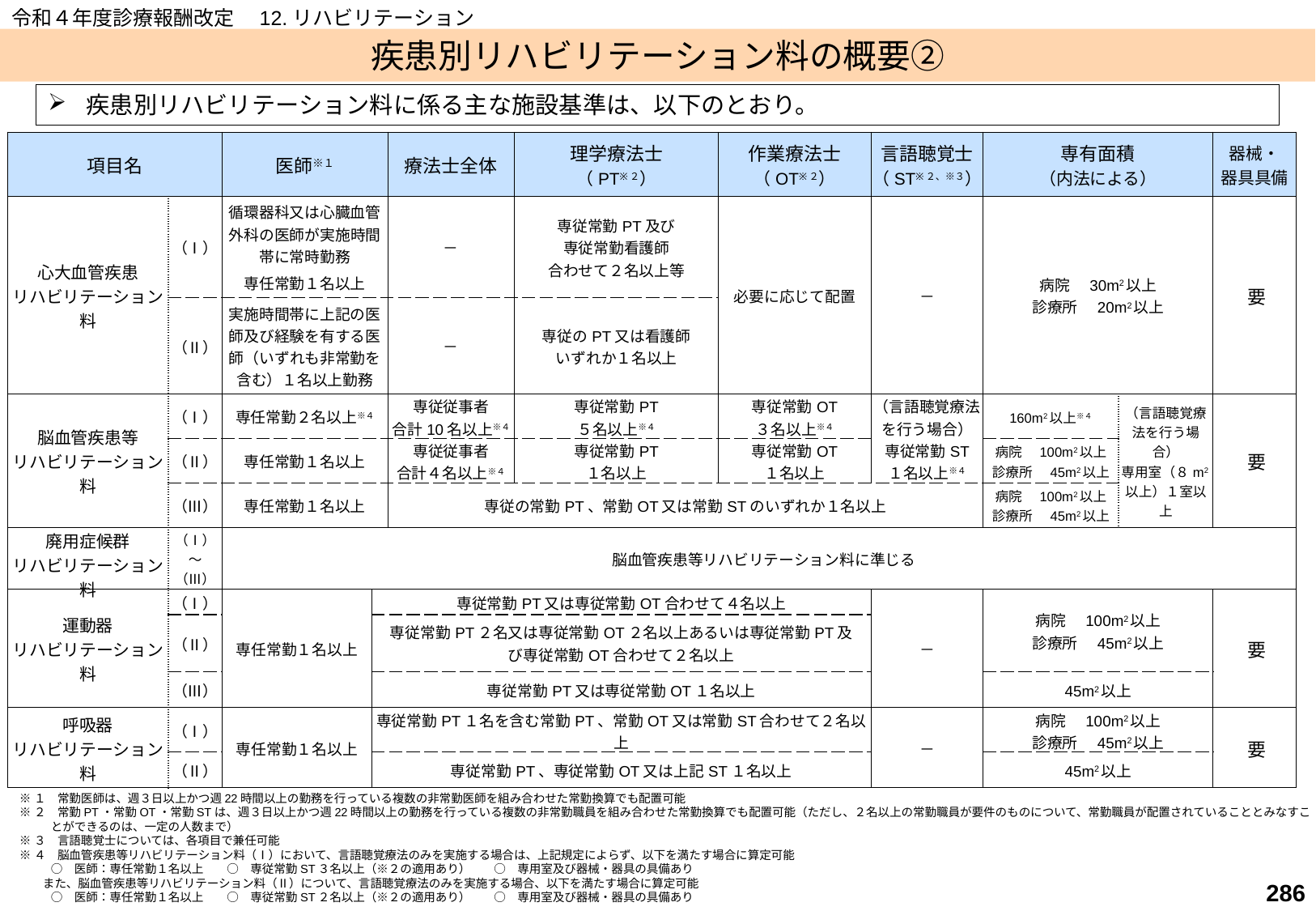

令和４年度診療報酬改定　12.リハビリテーション
疾患別リハビリテーション料の概要②
疾患別リハビリテーション料に係る主な施設基準は、以下のとおり。
| 項目名 |  | 医師※１ |  | 療法士全体 | 理学療法士 （PT※２） | 作業療法士 （OT※２） | 言語聴覚士 （ST※２、※３） | 専有面積 （内法による） |  | 器械・ 器具具備 |
| --- | --- | --- | --- | --- | --- | --- | --- | --- | --- | --- |
| 心大血管疾患 リハビリテーション料 | （Ⅰ） | 循環器科又は心臓血管外科の医師が実施時間帯に常時勤務 専任常勤１名以上 |  | － | 専従常勤PT及び 専従常勤看護師 合わせて２名以上等 | 必要に応じて配置 | － | 病院　30m2以上 診療所　20m2以上 |  | 要 |
|  | （Ⅱ） | 実施時間帯に上記の医師及び経験を有する医師（いずれも非常勤を含む）１名以上勤務 |  | － | 専従のPT又は看護師 いずれか１名以上 |  |  |  |  |  |
| 脳血管疾患等 リハビリテーション料 | （Ⅰ） | 専任常勤２名以上※４ |  | 専従従事者 合計10名以上※４ | 専従常勤PT ５名以上※４ | 専従常勤OT ３名以上※４ | （言語聴覚療法を行う場合） 専従常勤ST １名以上※４ | 160m2以上※４ | （言語聴覚療法を行う場合） 専用室（８m2以上）１室以上 | 要 |
|  | （Ⅱ） | 専任常勤１名以上 |  | 専従従事者 合計４名以上※４ | 専従常勤PT １名以上 | 専従常勤OT １名以上 |  | 病院　100m2以上 診療所　45m2以上 |  |  |
|  | （Ⅲ） | 専任常勤１名以上 |  | 専従の常勤PT、常勤OT又は常勤STのいずれか１名以上 |  |  |  | 病院　100m2以上 診療所　45m2以上 |  |  |
| 廃用症候群 リハビリテーション料 | （Ⅰ） ～ （Ⅲ） | 脳血管疾患等リハビリテーション料に準じる |  |  |  |  |  |  |  |  |
| 運動器 リハビリテーション料 | （Ⅰ） | 専任常勤１名以上 | 専従常勤PT又は専従常勤OT合わせて４名以上 |  |  |  | － | 病院　100m2以上 診療所　45m2以上 |  | 要 |
|  | （Ⅱ） |  | 専従常勤PT２名又は専従常勤OT２名以上あるいは専従常勤PT及び専従常勤OT合わせて２名以上 |  |  |  |  |  |  |  |
|  | （Ⅲ） |  | 専従常勤PT又は専従常勤OT１名以上 |  |  |  |  | 45m2以上 |  |  |
| 呼吸器 リハビリテーション料 | （Ⅰ） | 専任常勤１名以上 | 専従常勤PT１名を含む常勤PT、常勤OT又は常勤ST合わせて２名以上 |  |  |  | － | 病院　100m2以上 診療所　45m2以上 |  | 要 |
|  | （Ⅱ） |  | 専従常勤PT、専従常勤OT又は上記ST１名以上 |  |  |  |  | 45m2以上 |  |  |
※１　常勤医師は、週３日以上かつ週22時間以上の勤務を行っている複数の非常勤医師を組み合わせた常勤換算でも配置可能
※２　常勤PT・常勤OT・常勤STは、週３日以上かつ週22時間以上の勤務を行っている複数の非常勤職員を組み合わせた常勤換算でも配置可能（ただし、２名以上の常勤職員が要件のものについて、常勤職員が配置されていることとみなすことができるのは、一定の人数まで）
※３　言語聴覚士については、各項目で兼任可能
※４　脳血管疾患等リハビリテーション料（Ⅰ）において、言語聴覚療法のみを実施する場合は、上記規定によらず、以下を満たす場合に算定可能
○　医師：専任常勤１名以上　　○　専従常勤ST３名以上（※２の適用あり）　　○　専用室及び器械・器具の具備あり
　　また、脳血管疾患等リハビリテーション料（Ⅱ）について、言語聴覚療法のみを実施する場合、以下を満たす場合に算定可能
○　医師：専任常勤１名以上　　○　専従常勤ST２名以上（※２の適用あり）　　○　専用室及び器械・器具の具備あり